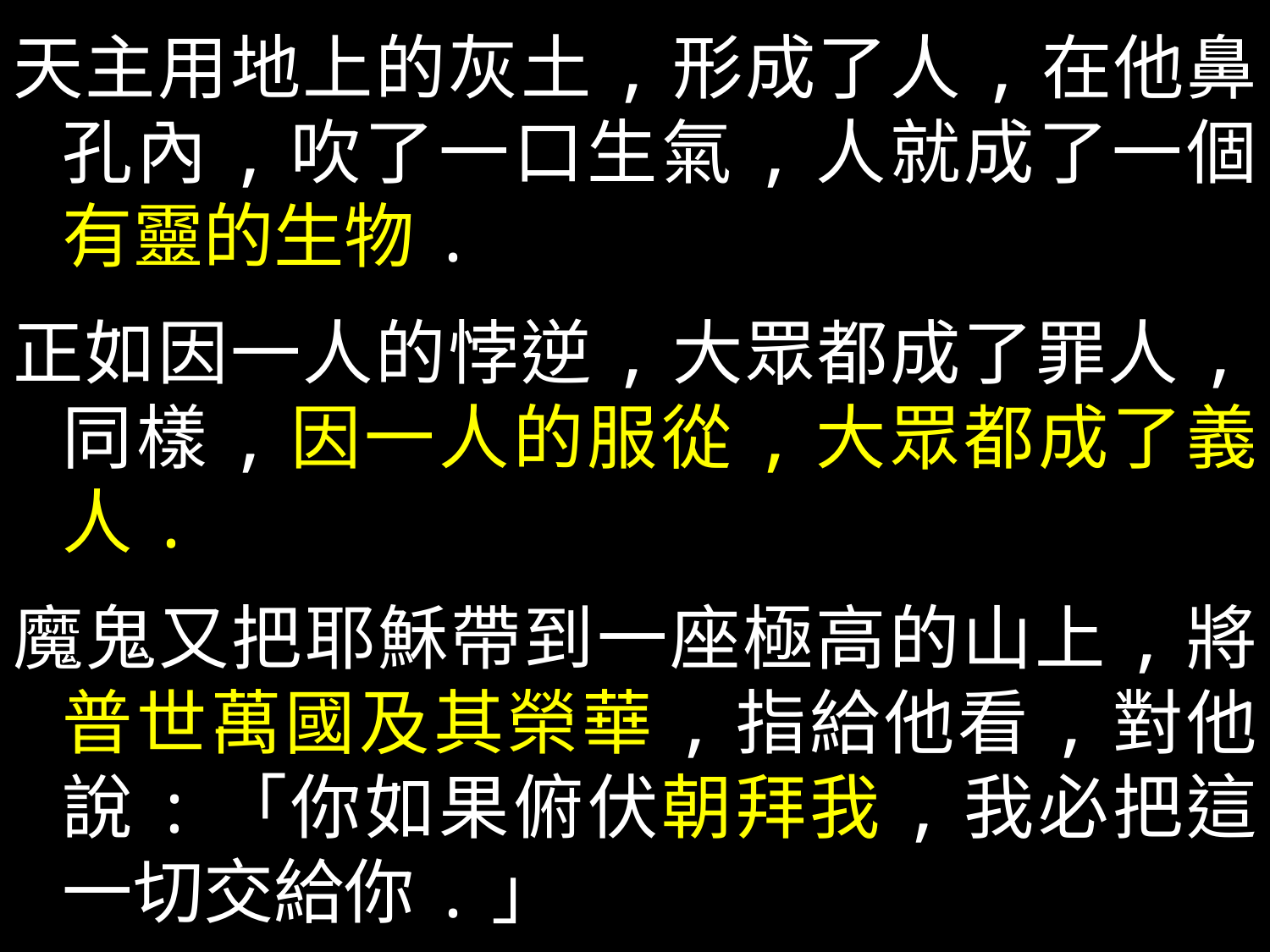

天主用地上的灰土,形成了人,在他鼻孔內,吹了一口生氣,人就成了一個有靈的生物.
正如因一人的悖逆,大眾都成了罪人,同樣,因一人的服從,大眾都成了義人.
魔鬼又把耶穌帶到一座極高的山上,將普世萬國及其榮華,指給他看,對他說:「你如果俯伏朝拜我,我必把這一切交給你.」